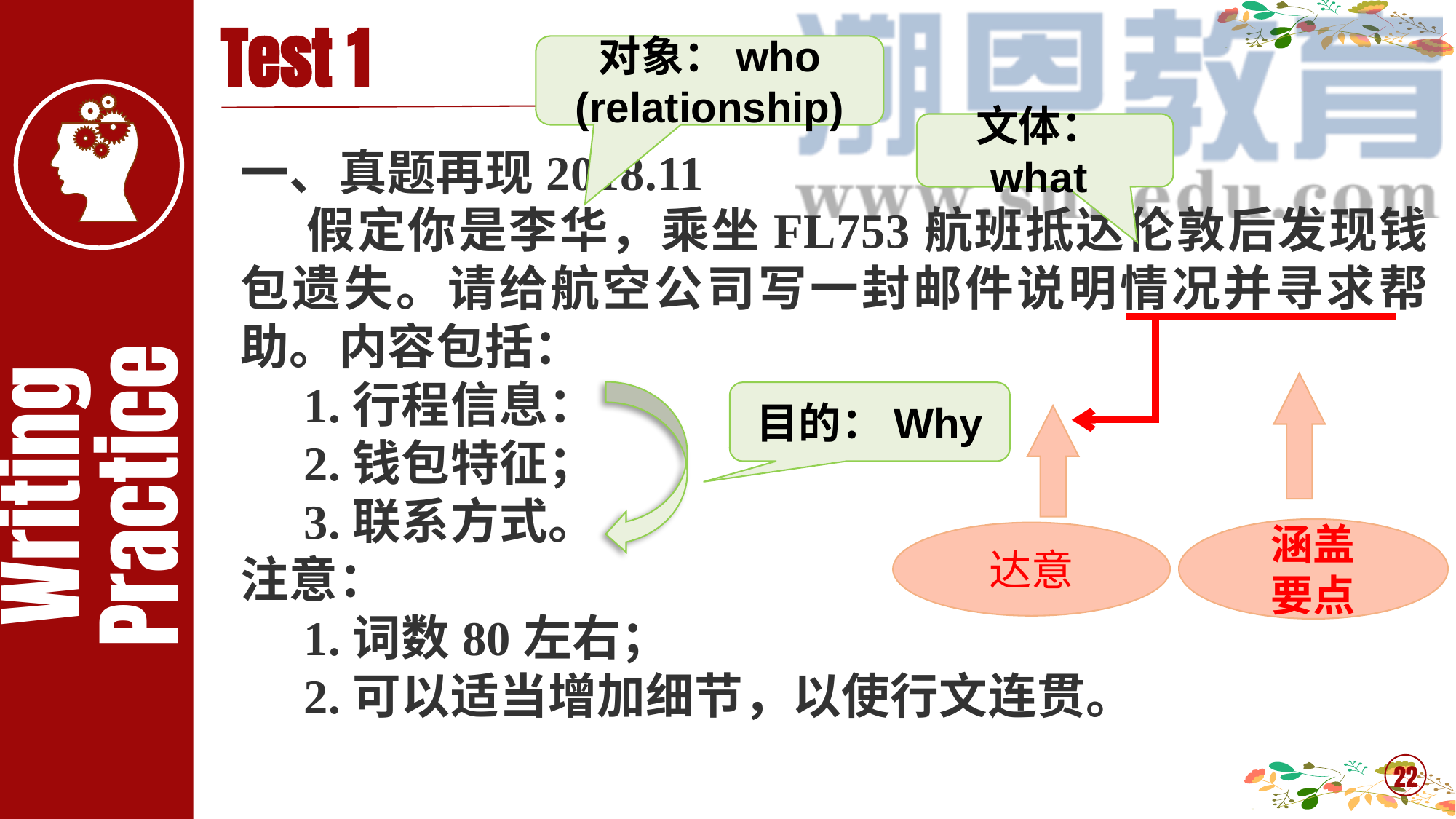

Test 1
对象：who (relationship)

文体：what
一、真题再现2018.11
    假定你是李华，乘坐FL753航班抵达伦敦后发现钱包遗失。请给航空公司写一封邮件说明情况并寻求帮助。内容包括：
     1.行程信息：
     2.钱包特征；
     3.联系方式。
注意：
     1.词数80左右；
     2.可以适当增加细节，以使行文连贯。

涵盖
要点

目的：Why

达意
Writing
Practice

22